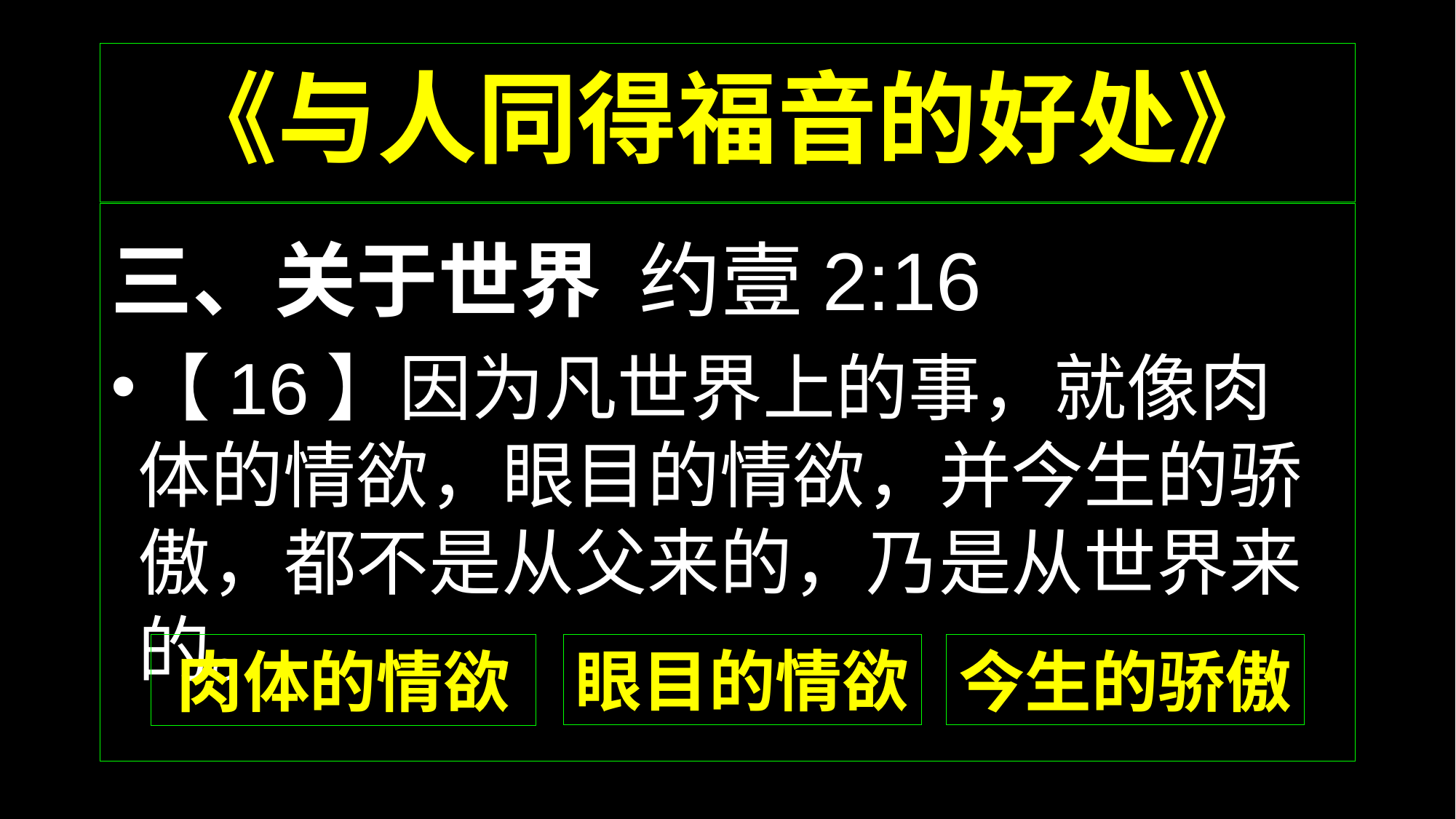

# 《与人同得福音的好处》
三、关于世界  约壹2:16
【16】因为凡世界上的事，就像肉体的情欲，眼目的情欲，并今生的骄傲，都不是从父来的，乃是从世界来的。
眼目的情欲
今生的骄傲
肉体的情欲